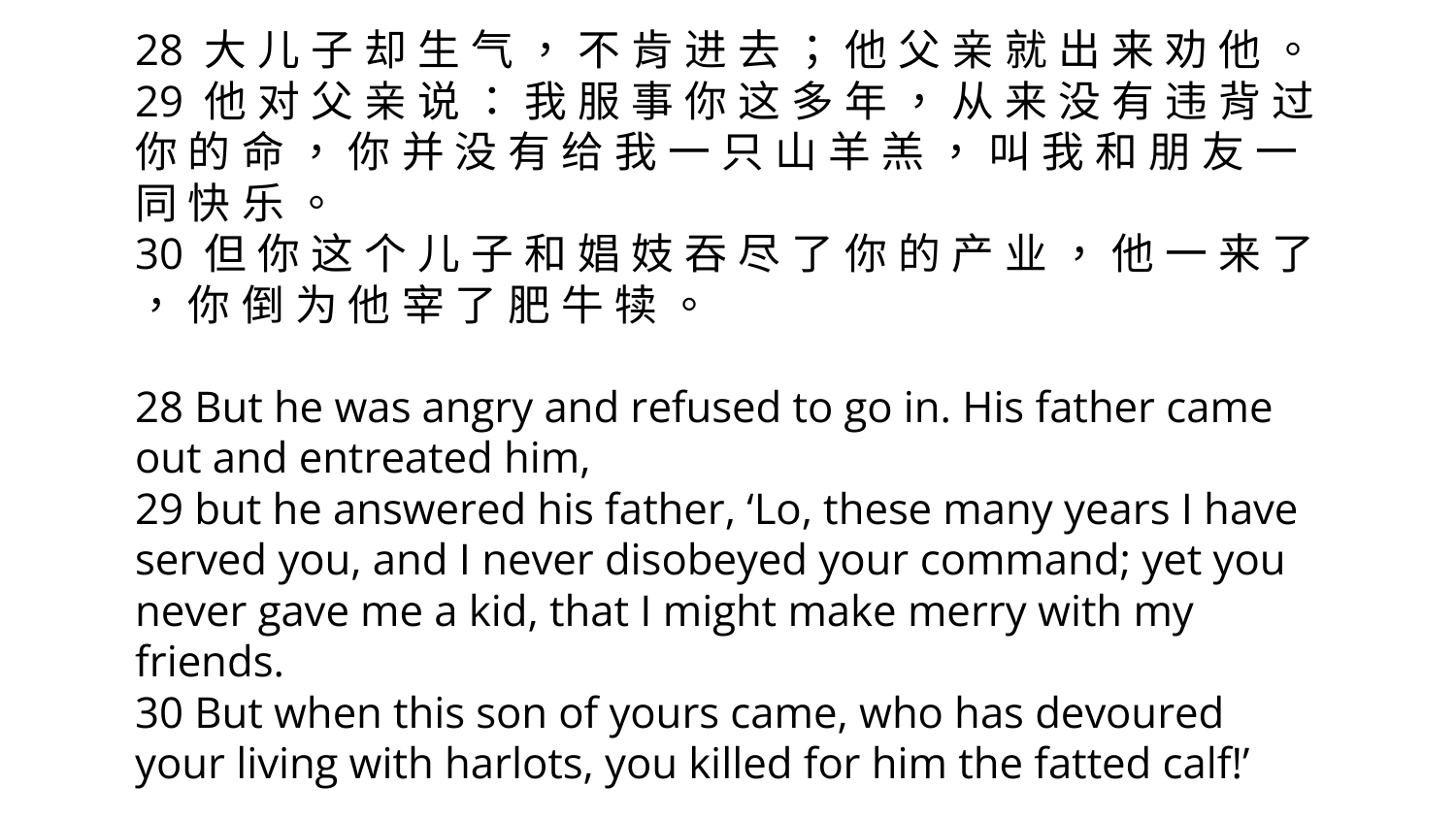

28 大 儿 子 却 生 气 ， 不 肯 进 去 ； 他 父 亲 就 出 来 劝 他 。
29 他 对 父 亲 说 ： 我 服 事 你 这 多 年 ， 从 来 没 有 违 背 过 你 的 命 ， 你 并 没 有 给 我 一 只 山 羊 羔 ， 叫 我 和 朋 友 一 同 快 乐 。
30 但 你 这 个 儿 子 和 娼 妓 吞 尽 了 你 的 产 业 ， 他 一 来 了 ， 你 倒 为 他 宰 了 肥 牛 犊 。

28 But he was angry and refused to go in. His father came out and entreated him,
29 but he answered his father, ‘Lo, these many years I have served you, and I never disobeyed your command; yet you never gave me a kid, that I might make merry with my friends.
30 But when this son of yours came, who has devoured your living with harlots, you killed for him the fatted calf!’